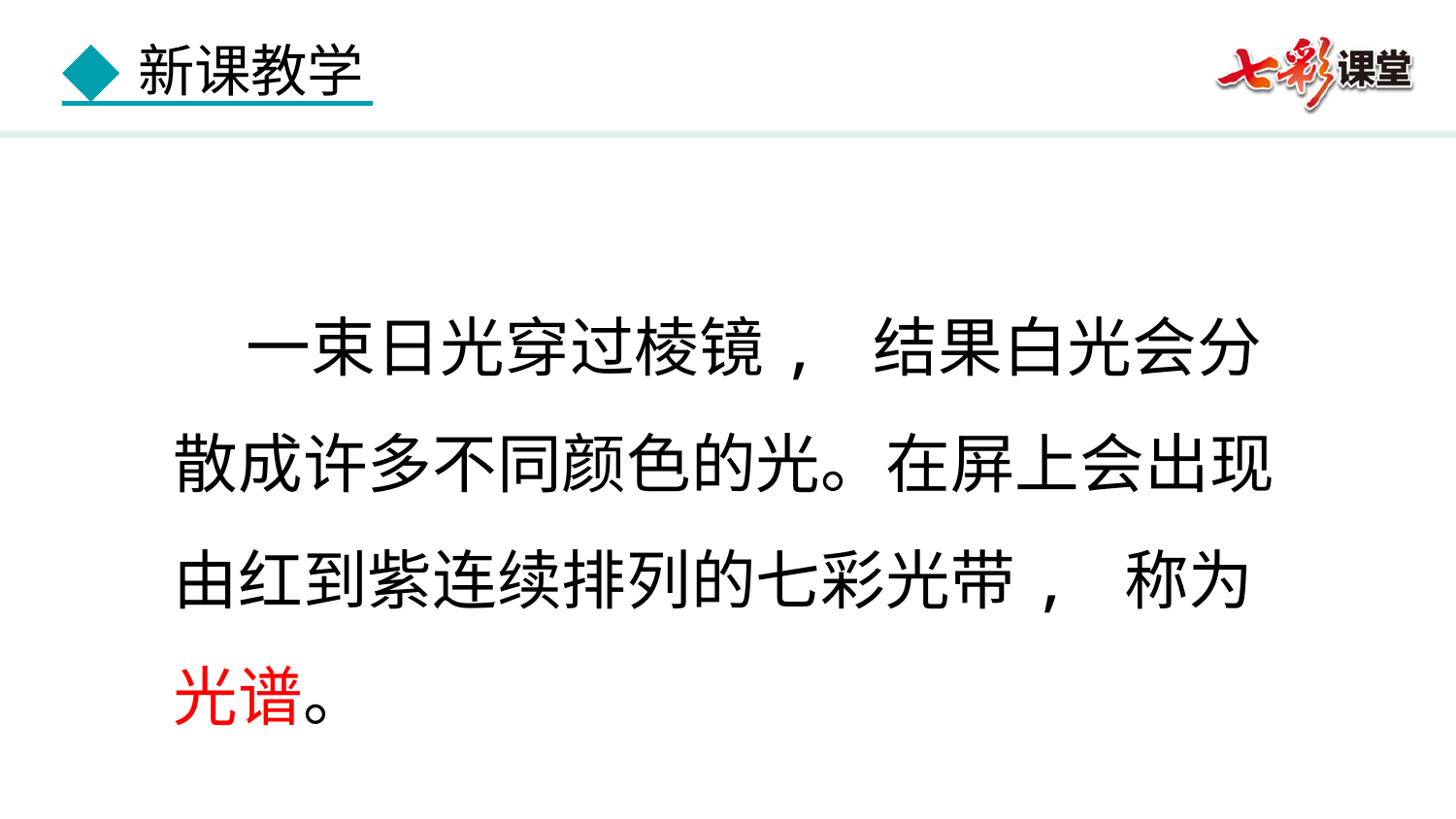

一束日光穿过棱镜, 结果白光会分散成许多不同颜色的光。在屏上会出现由红到紫连续排列的七彩光带, 称为光谱。